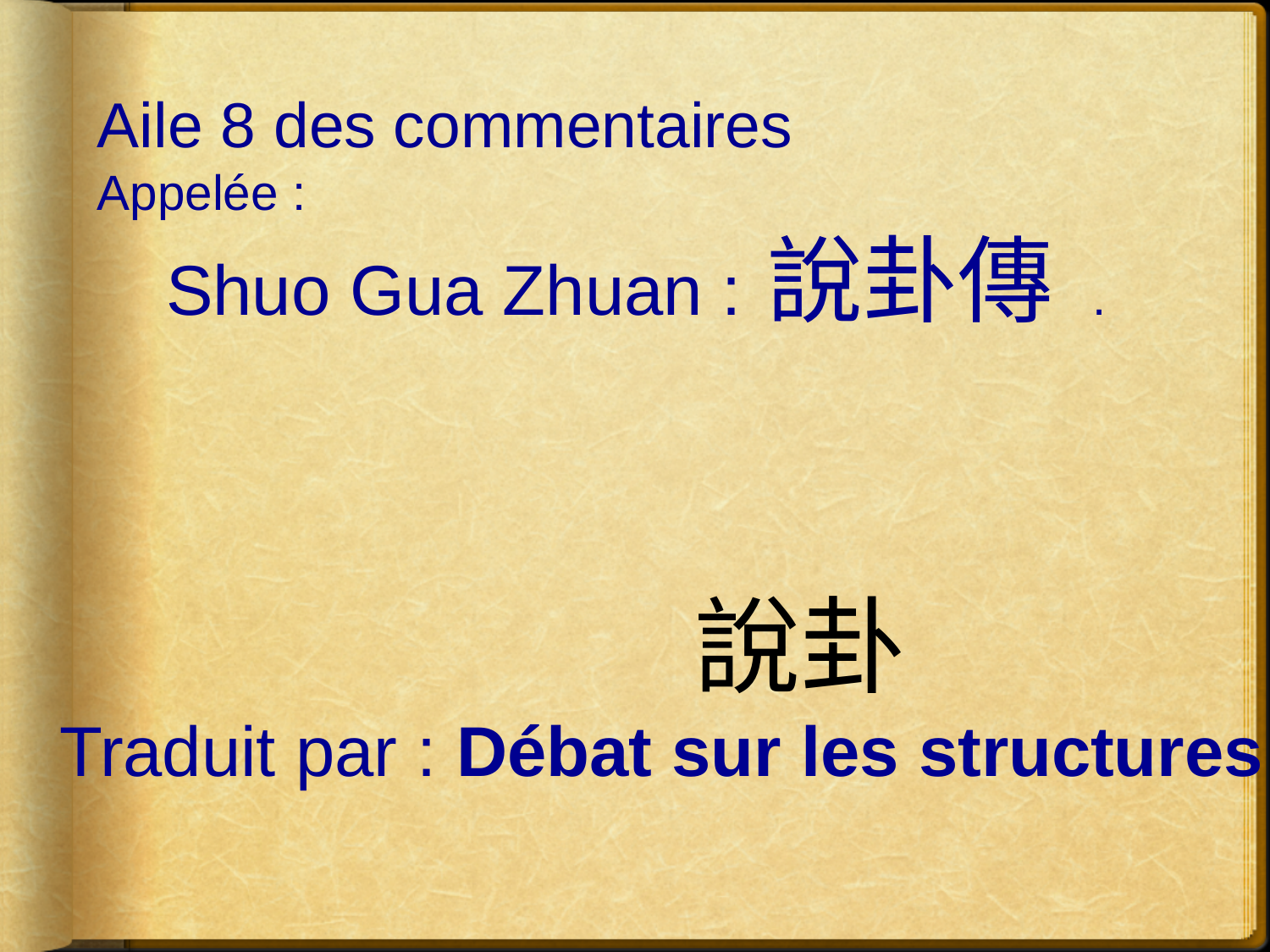

Aile 8 des commentaires
Appelée :
     Shuo Gua Zhuan : 說卦傳 .
					說卦
Traduit par : Débat sur les structures